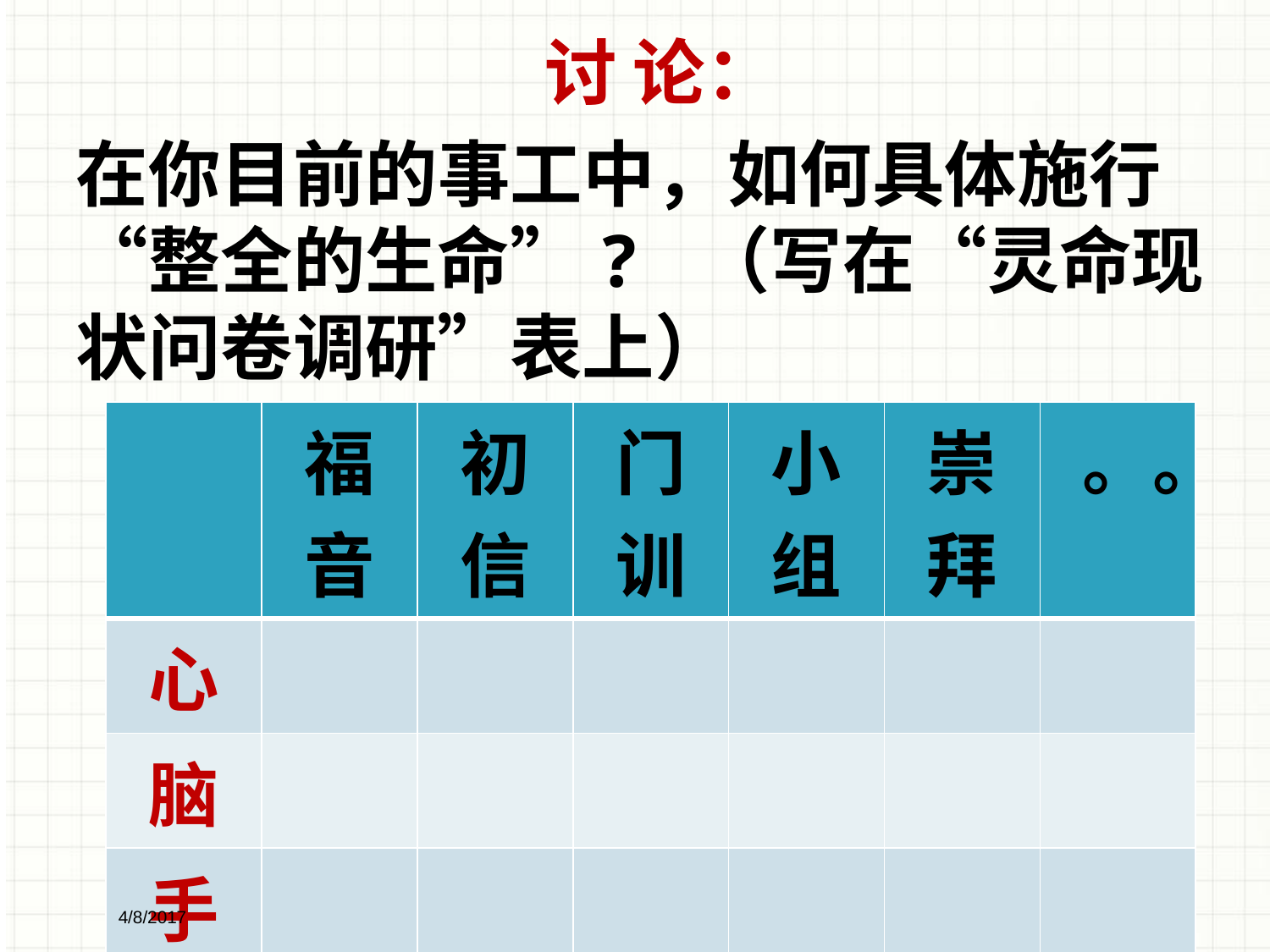

讨 论：
在你目前的事工中，如何具体施行 “整全的生命”? （写在“灵命现状问卷调研”表上）
|  | 福音 | 初信 | 门训 | 小组 | 崇拜 | 。。 |
| --- | --- | --- | --- | --- | --- | --- |
| 心 |  |  |  |  |  |  |
| 脑 |  |  |  |  |  |  |
| 手 |  |  |  |  |  |  |
4/8/2017